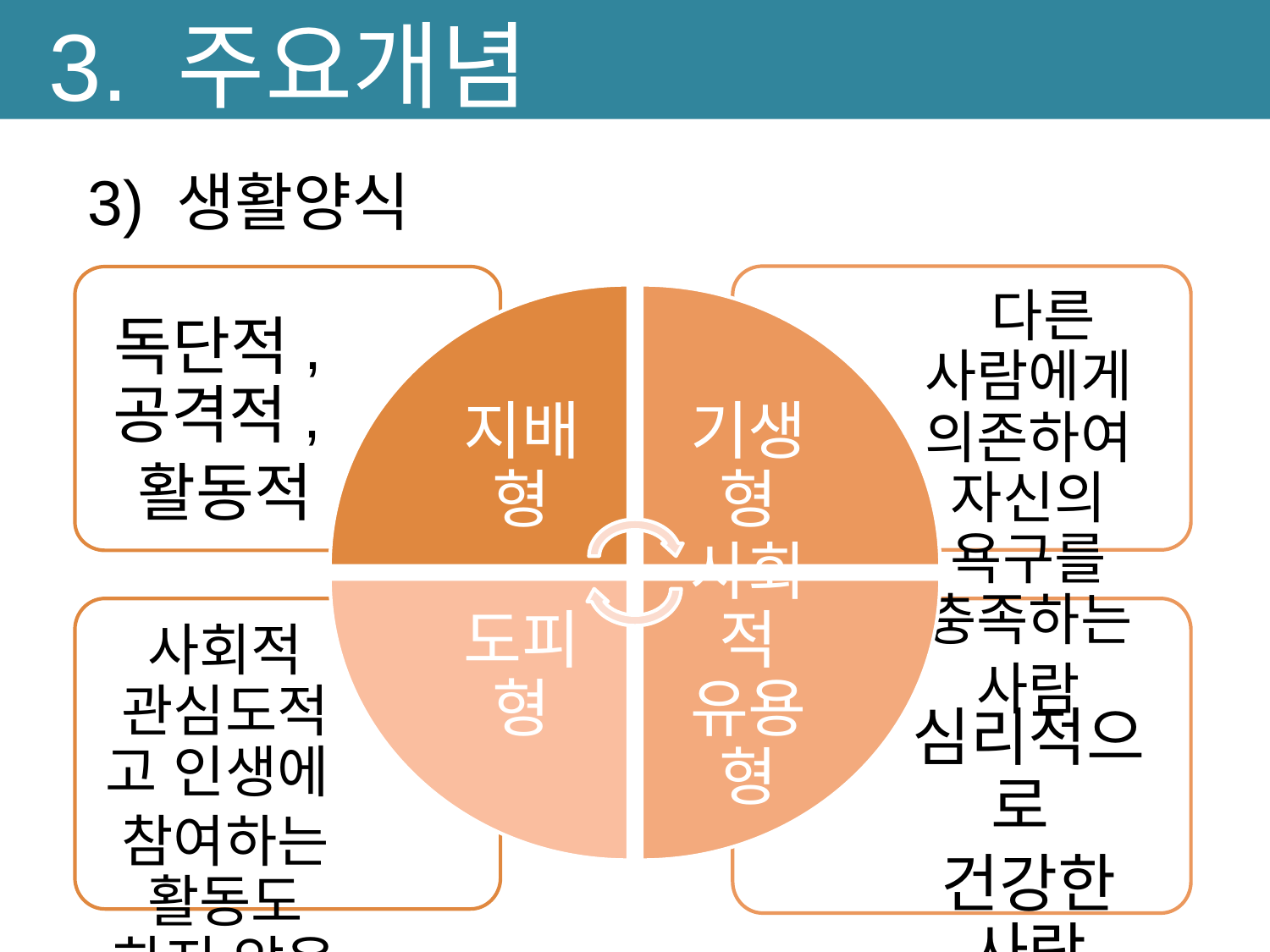

3. 주요개념
3) 생활양식
 다른 사람에게 의존하여 자신의 욕구를 충족하는
사람

독단적,공격적,
활동적
지배형
기생형

사회적 유용형
도피형
사회적 관심도적고 인생에
참여하는 활동도 하지 않음

심리적으로
건강한 사람